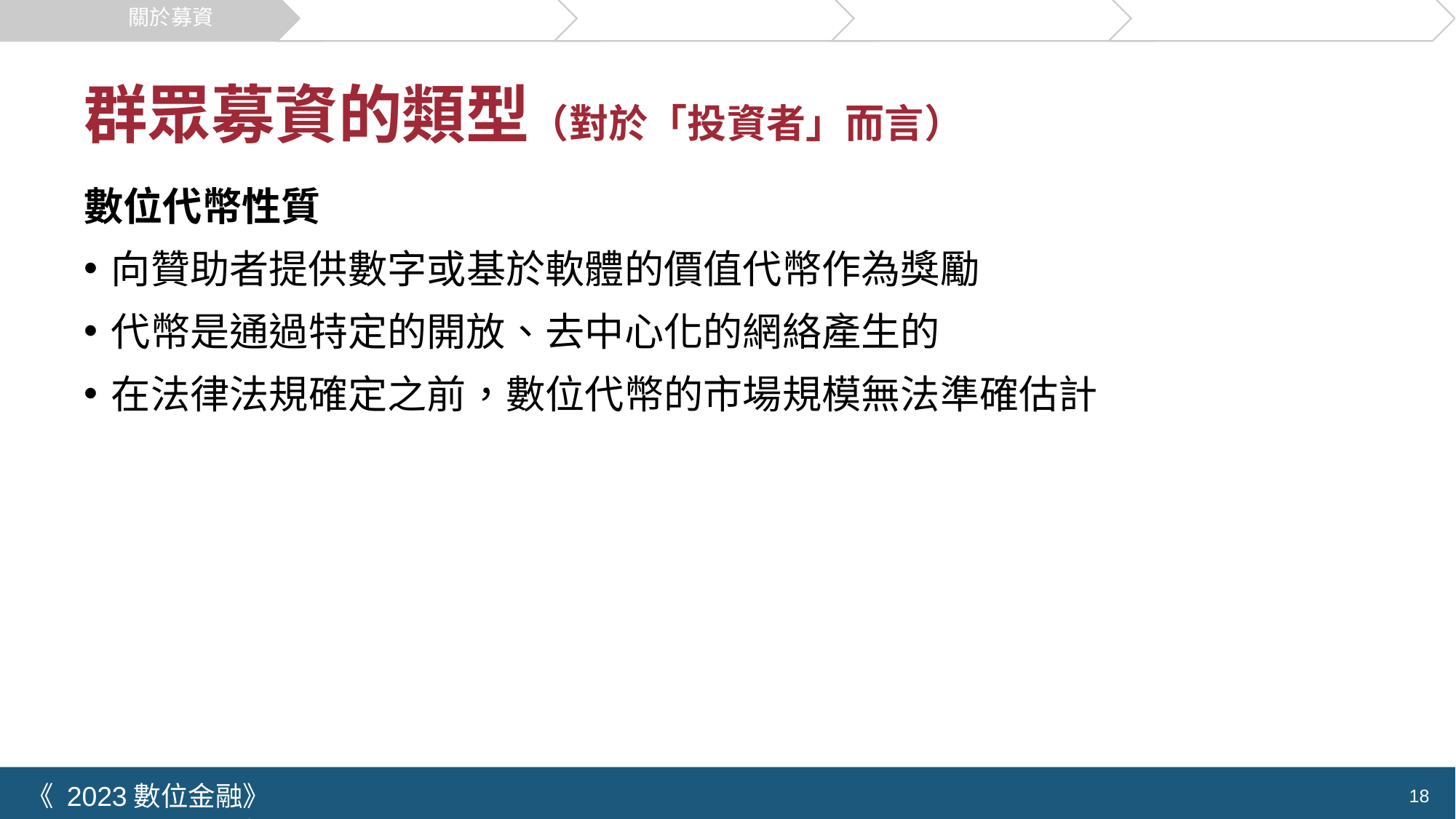

關於募資

群眾募資流程

創新模式

市場與案例

機會與挑戰
# 群眾募資的類型（對於「投資者」而言）
數位代幣性質
向贊助者提供數字或基於軟體的價值代幣作為獎勵
代幣是通過特定的開放、去中心化的網絡產生的
在法律法規確定之前，數位代幣的市場規模無法準確估計
《 2023數位金融》                                                                                                                                             	NYCU.IIM.IEBI Lab
18